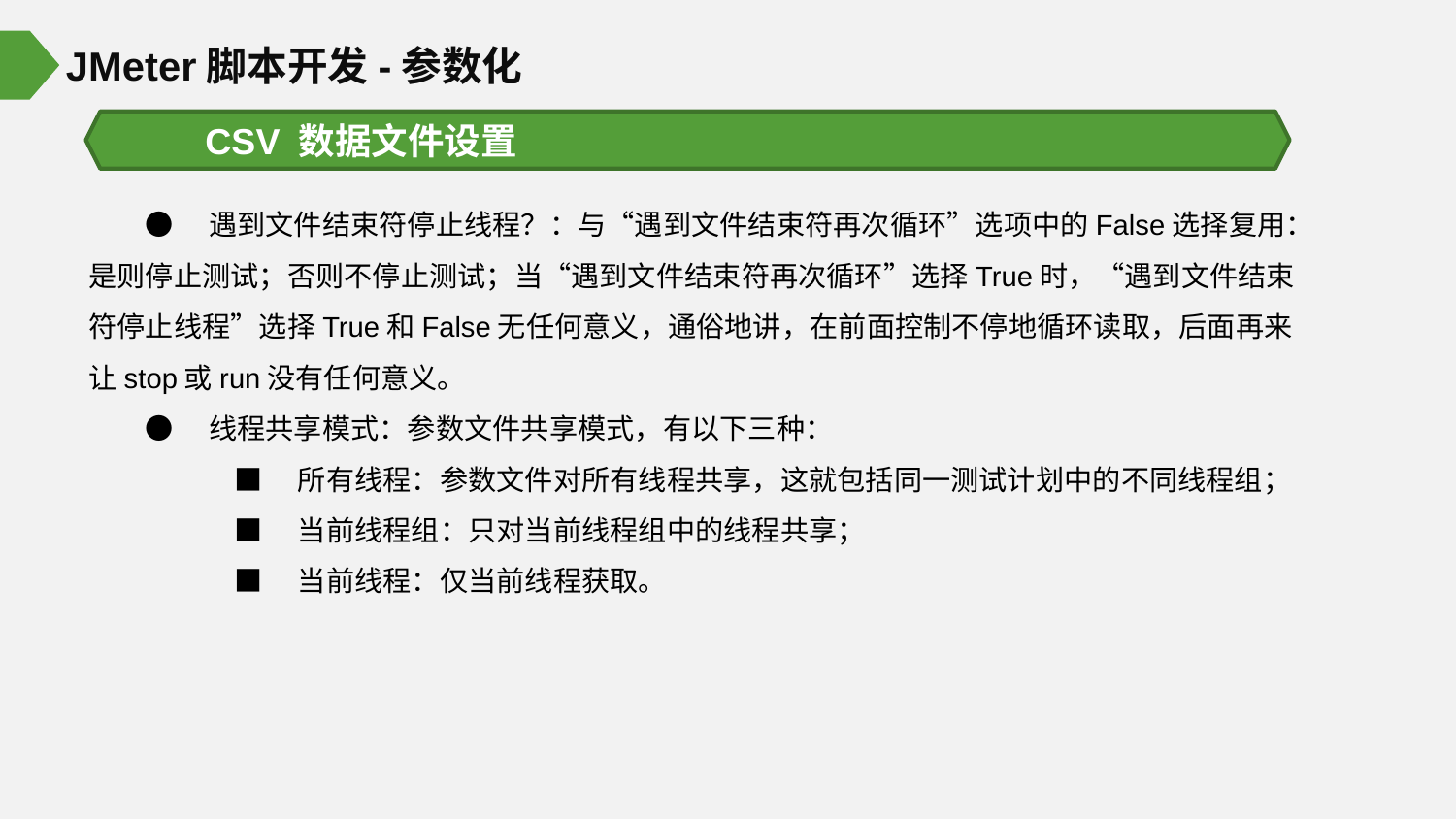

JMeter脚本开发-参数化
CSV 数据文件设置
●　遇到文件结束符停止线程？：与“遇到文件结束符再次循环”选项中的False选择复用：是则停止测试；否则不停止测试；当“遇到文件结束符再次循环”选择True时，“遇到文件结束符停止线程”选择True和False无任何意义，通俗地讲，在前面控制不停地循环读取，后面再来让stop或run没有任何意义。
●　线程共享模式：参数文件共享模式，有以下三种：
	■　所有线程：参数文件对所有线程共享，这就包括同一测试计划中的不同线程组；
	■　当前线程组：只对当前线程组中的线程共享；
	■　当前线程：仅当前线程获取。